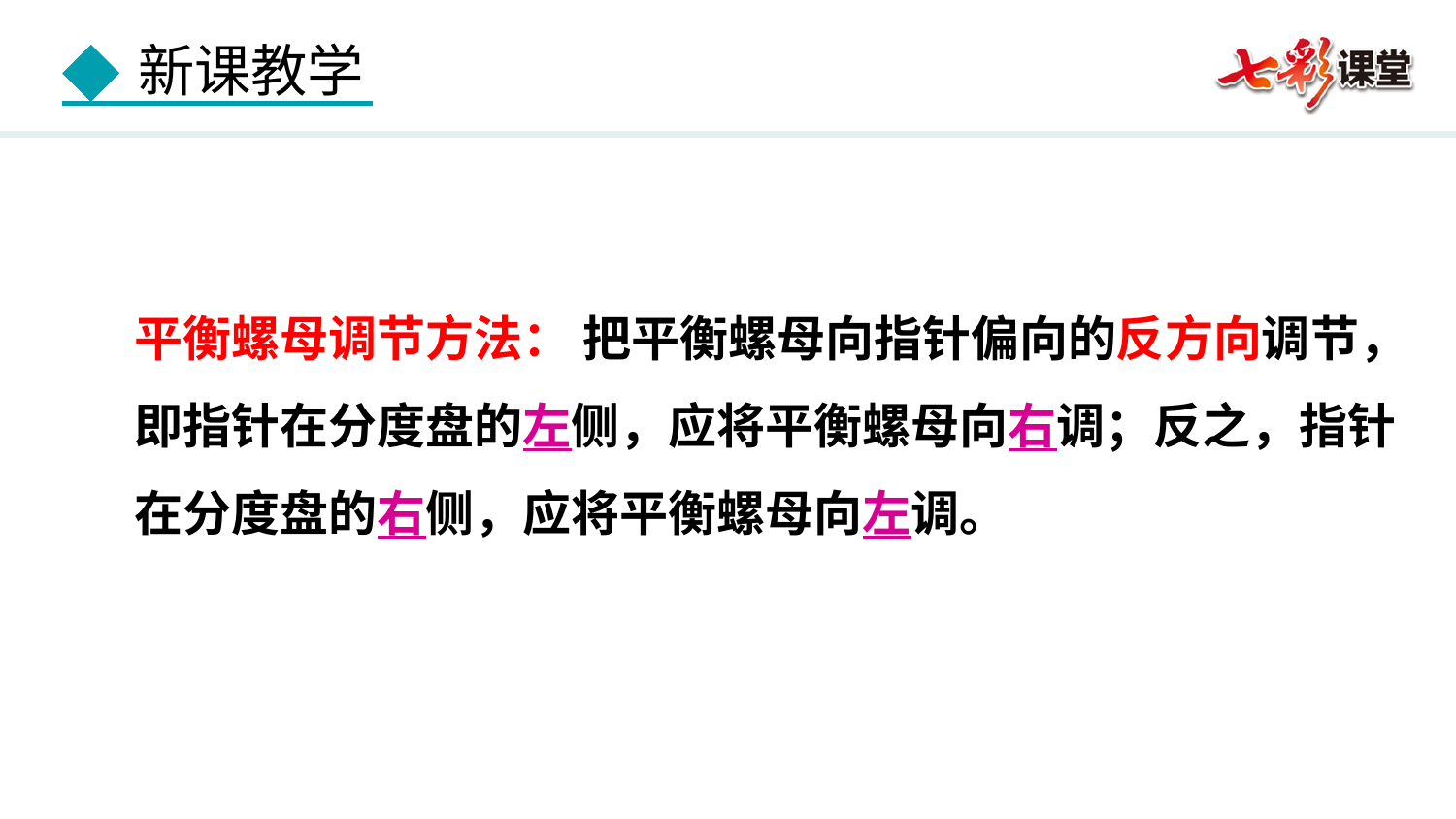

平衡螺母调节方法： 把平衡螺母向指针偏向的反方向调节，即指针在分度盘的左侧，应将平衡螺母向右调；反之，指针在分度盘的右侧，应将平衡螺母向左调。